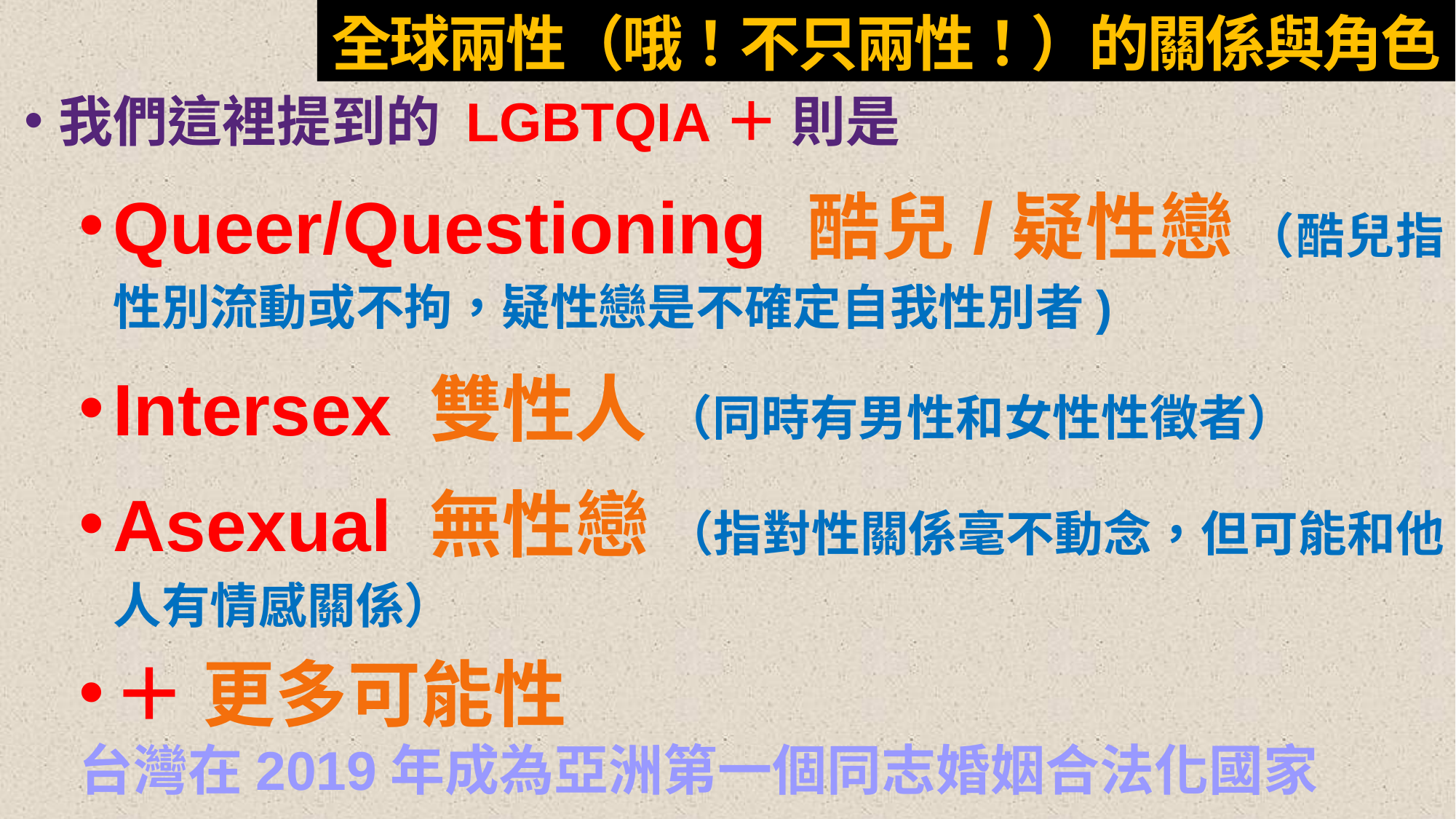

# 全球兩性（哦！不只兩性！）的關係與角色
我們這裡提到的 LGBTQIA＋ 則是
Queer/Questioning 酷兒/疑性戀 （酷兒指性別流動或不拘，疑性戀是不確定自我性別者)
Intersex 雙性人 （同時有男性和女性性徵者）
Asexual 無性戀 （指對性關係毫不動念，但可能和他人有情感關係）
＋ 更多可能性
台灣在2019年成為亞洲第一個同志婚姻合法化國家